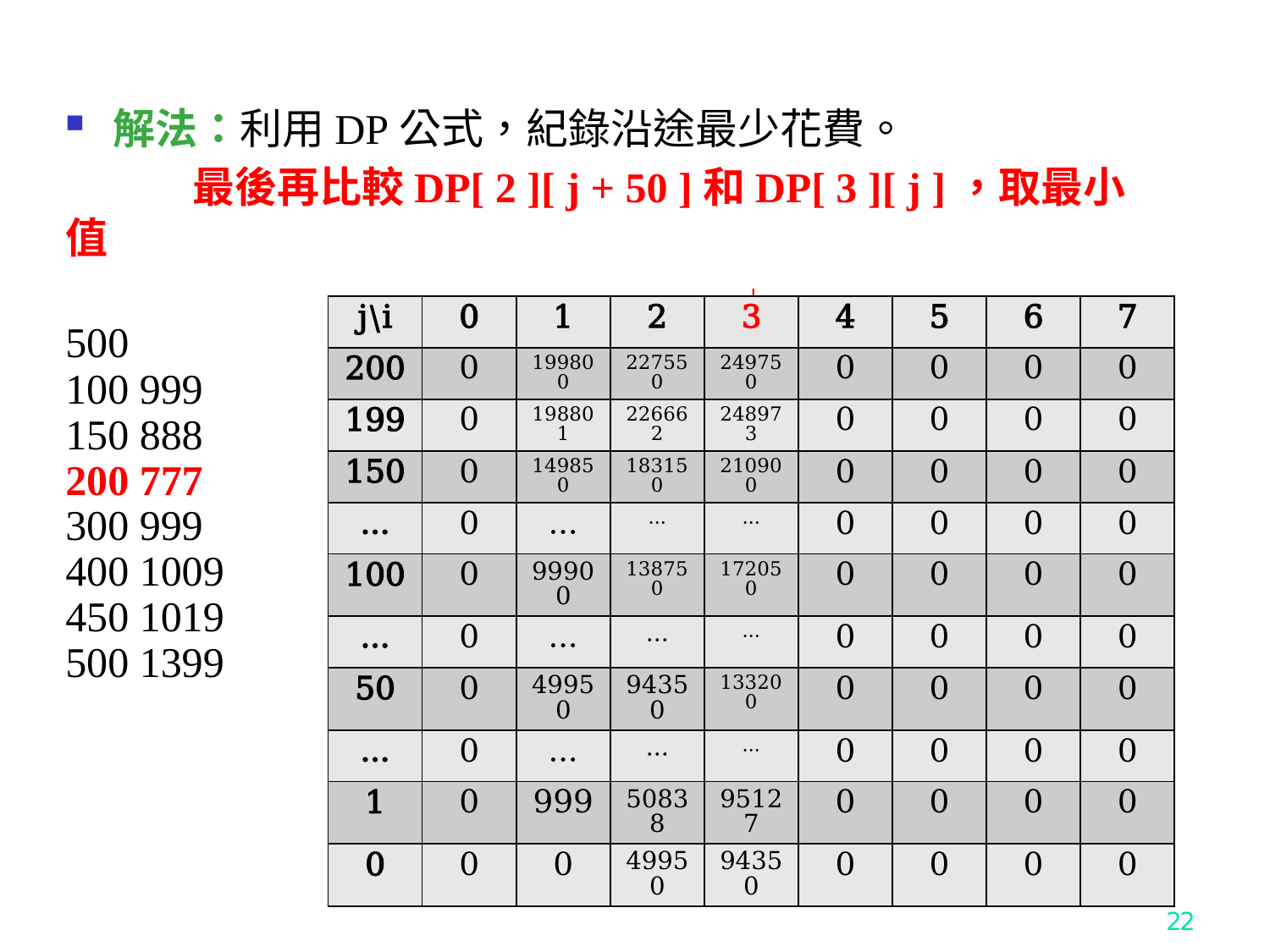

解法：利用DP公式，紀錄沿途最少花費。
	最後再比較DP[ 2 ][ j + 50 ]和DP[ 3 ][ j ]，取最小值
			          	                ↓
500
100 999
150 888
200 777
300 999
400 1009
450 1019
500 1399

| j\i | 0 | 1 | 2 | 3 | 4 | 5 | 6 | 7 |
| --- | --- | --- | --- | --- | --- | --- | --- | --- |
| 200 | 0 | 199800 | 227550 | 249750 | 0 | 0 | 0 | 0 |
| 199 | 0 | 198801 | 226662 | 248973 | 0 | 0 | 0 | 0 |
| 150 | 0 | 149850 | 183150 | 210900 | 0 | 0 | 0 | 0 |
| … | 0 | … | … | … | 0 | 0 | 0 | 0 |
| 100 | 0 | 99900 | 138750 | 172050 | 0 | 0 | 0 | 0 |
| … | 0 | … | … | … | 0 | 0 | 0 | 0 |
| 50 | 0 | 49950 | 94350 | 133200 | 0 | 0 | 0 | 0 |
| … | 0 | … | … | … | 0 | 0 | 0 | 0 |
| 1 | 0 | 999 | 50838 | 95127 | 0 | 0 | 0 | 0 |
| 0 | 0 | 0 | 49950 | 94350 | 0 | 0 | 0 | 0 |
22